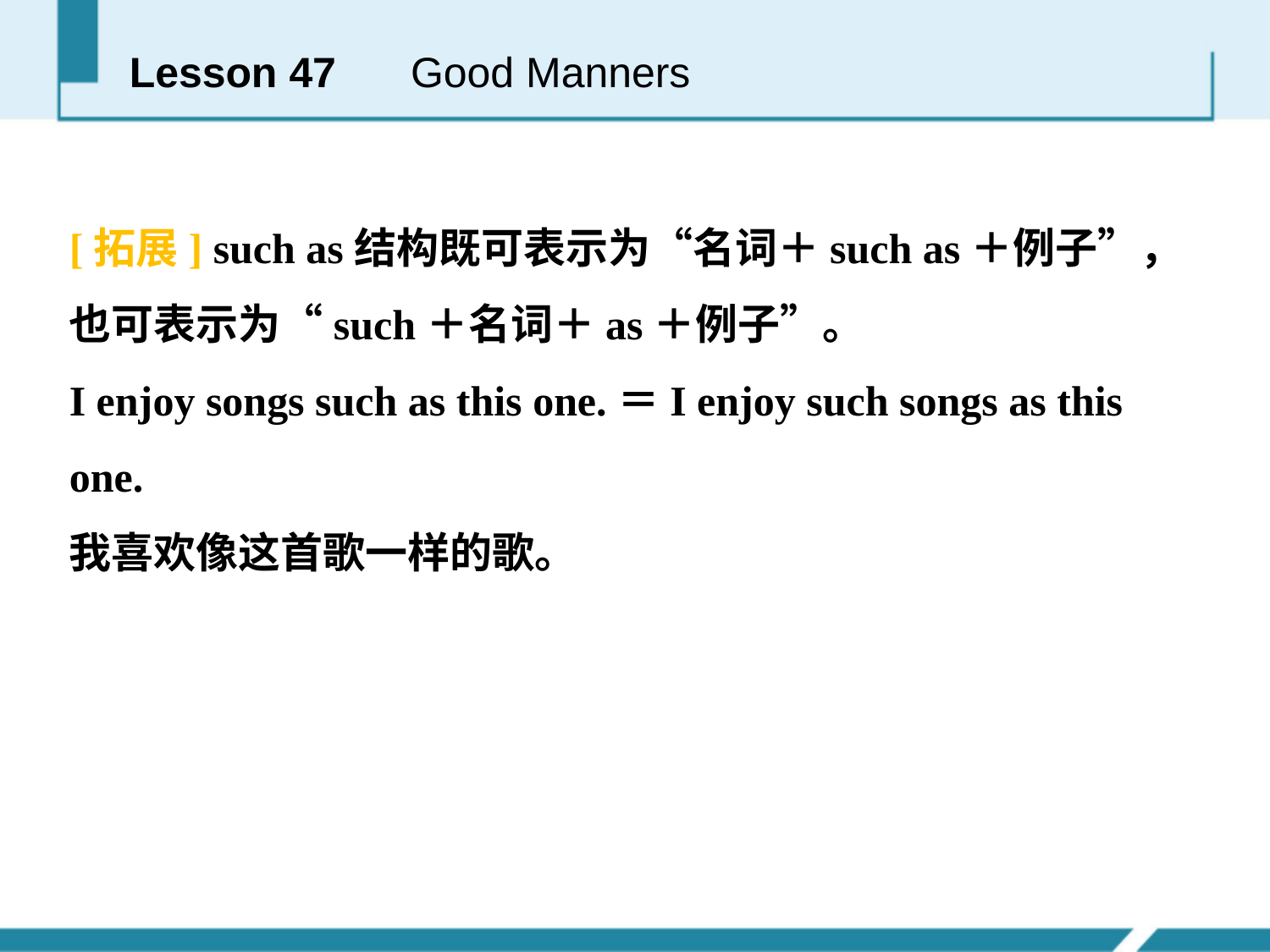

Lesson 47 　Good Manners
[拓展] such as结构既可表示为“名词＋such as＋例子”，也可表示为“such＋名词＋as＋例子”。
I enjoy songs such as this one.＝I enjoy such songs as this one.
我喜欢像这首歌一样的歌。